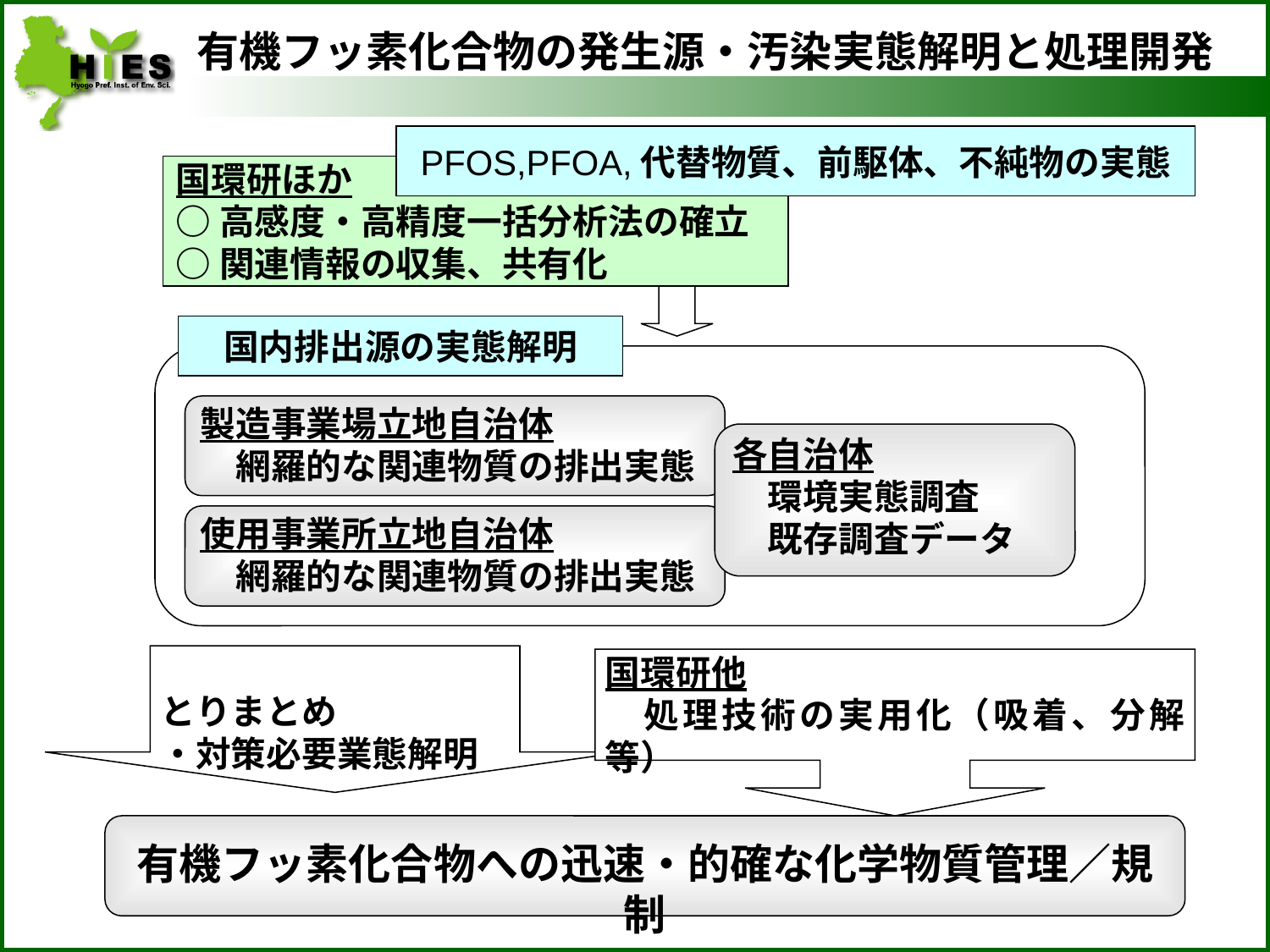

有機フッ素化合物の発生源・汚染実態解明と処理開発
PFOS,PFOA,代替物質、前駆体、不純物の実態
国環研ほか
○高感度・高精度一括分析法の確立
○関連情報の収集、共有化

国内排出源の実態解明

製造事業場立地自治体
　網羅的な関連物質の排出実態
各自治体
　環境実態調査
　既存調査データ

使用事業所立地自治体
　網羅的な関連物質の排出実態

とりまとめ
・対策必要業態解明

国環研他
　処理技術の実用化（吸着、分解等）
有機フッ素化合物への迅速・的確な化学物質管理／規制